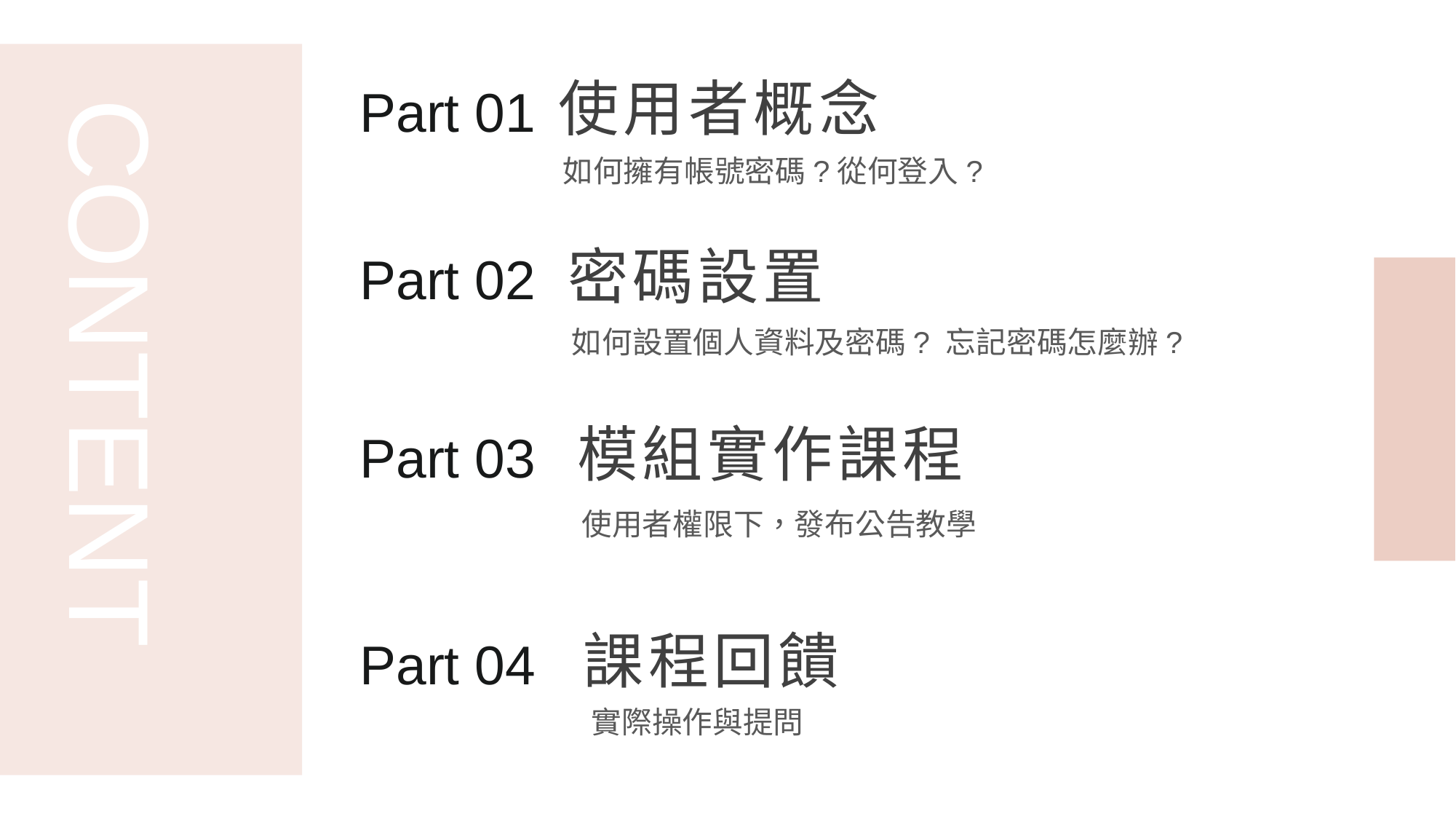

使用者概念
Part 01
如何擁有帳號密碼?從何登入?
CONTENT
密碼設置
Part 02
如何設置個人資料及密碼? 忘記密碼怎麼辦?

模組實作課程
Part 03
 使用者權限下，發布公告教學
課程回饋
Part 04
實際操作與提問